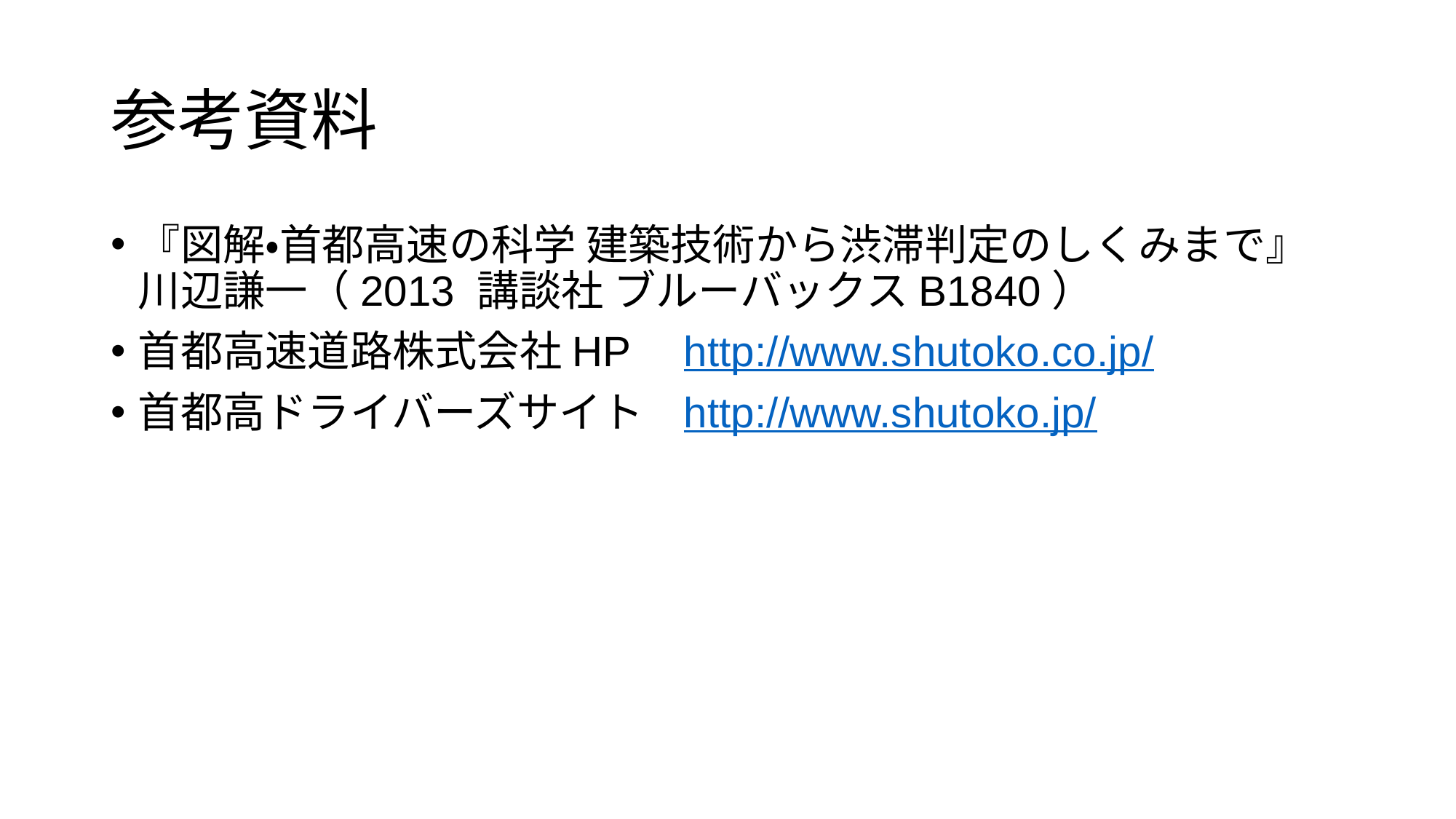

# 参考資料
『図解・首都高速の科学 建築技術から渋滞判定のしくみまで』川辺謙一（2013 講談社 ブルーバックスB1840）
首都高速道路株式会社HP	http://www.shutoko.co.jp/
首都高ドライバーズサイト	http://www.shutoko.jp/